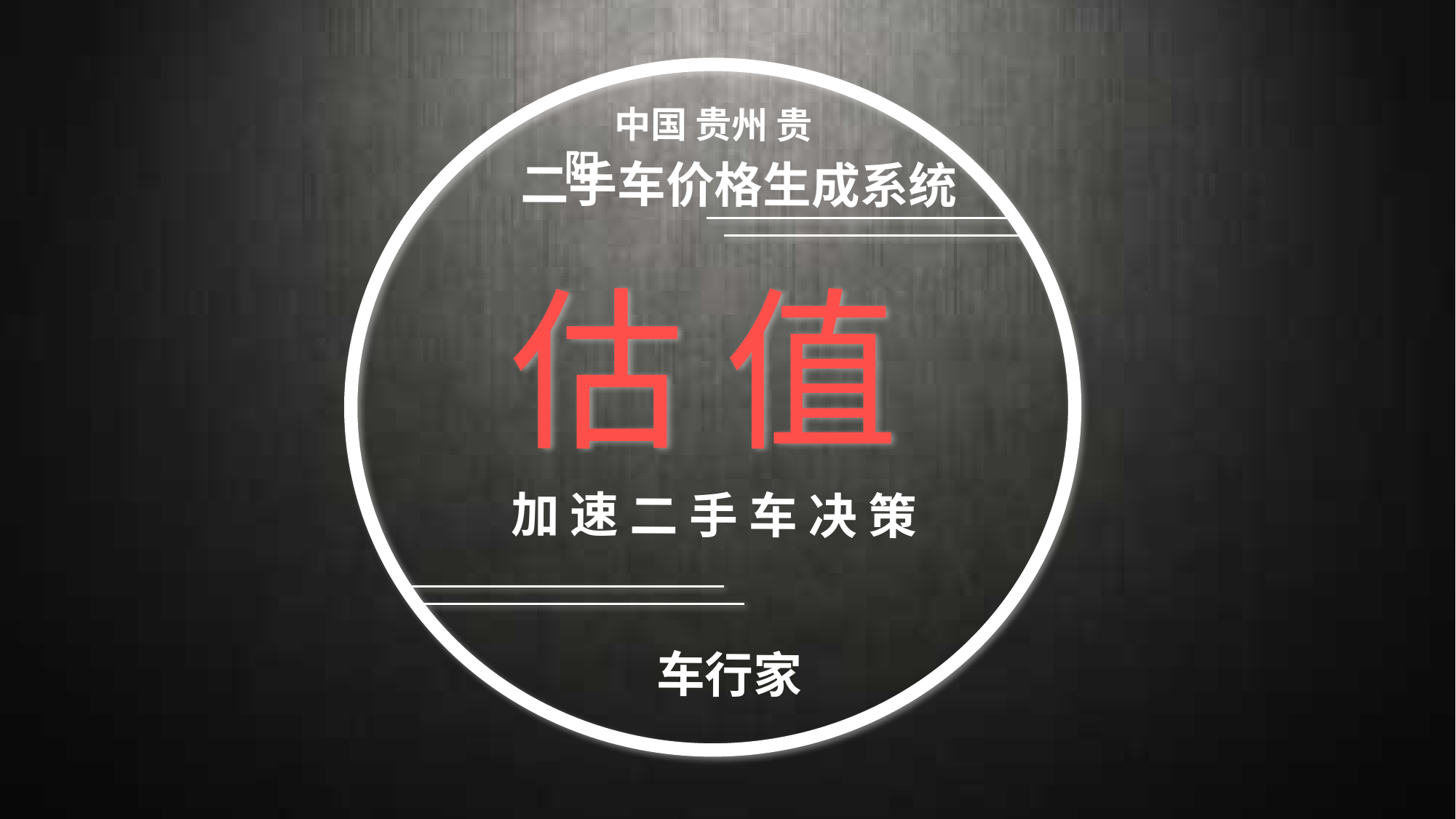

中国 贵州 贵阳
 二手车价格生成系统
# 估 值
加 速 二 手 车 决 策
                 车行家